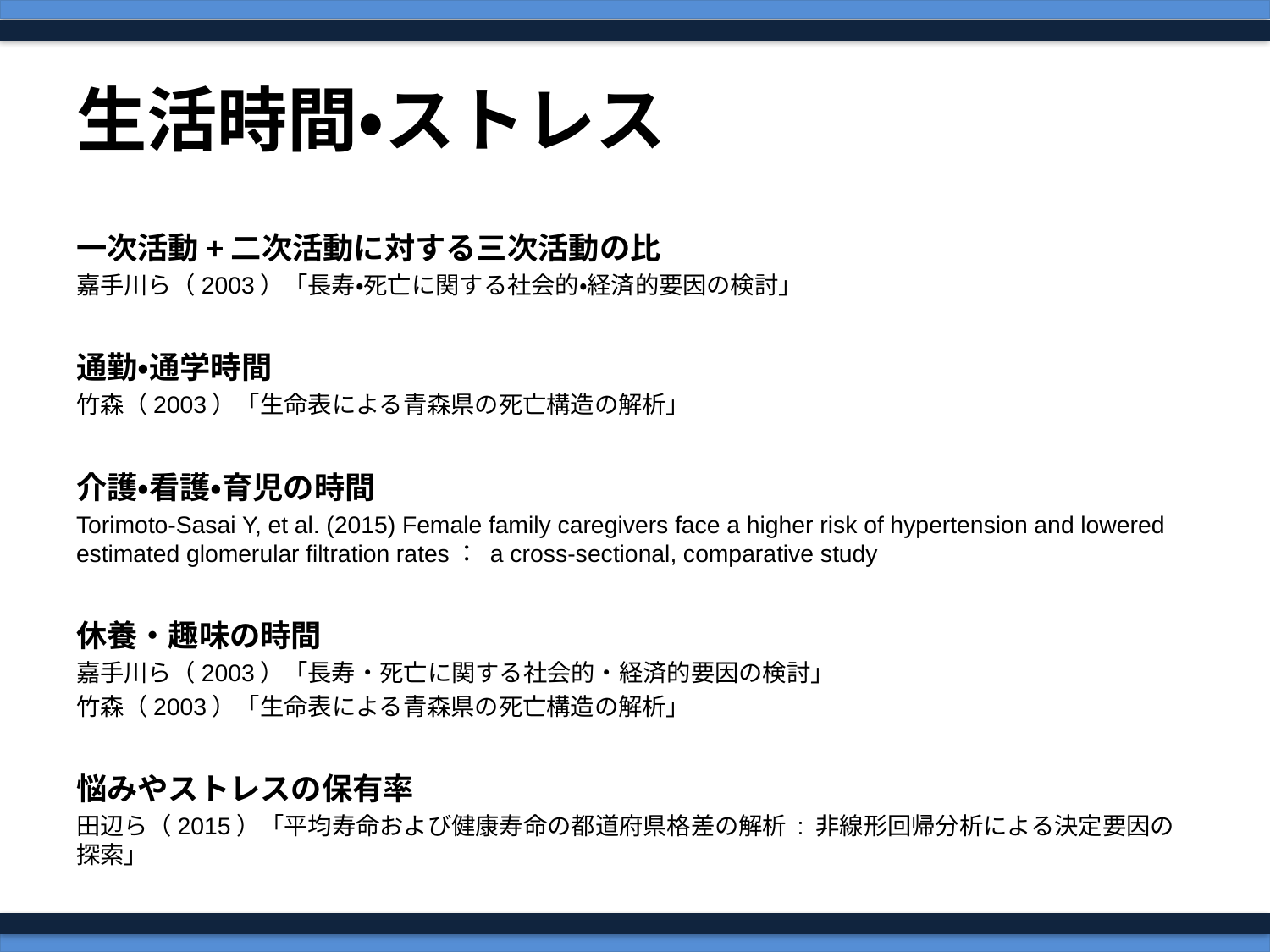

# 生活時間・ストレス
一次活動+二次活動に対する三次活動の比
嘉手川ら（2003）「長寿・死亡に関する社会的・経済的要因の検討」

通勤・通学時間
竹森（2003）「生命表による青森県の死亡構造の解析」

介護・看護・育児の時間
Torimoto-Sasai Y, et al. (2015) Female family caregivers face a higher risk of hypertension and lowered estimated glomerular filtration rates： a cross-sectional, comparative study

休養・趣味の時間
嘉手川ら（2003）「長寿・死亡に関する社会的・経済的要因の検討」
竹森（2003）「生命表による青森県の死亡構造の解析」

悩みやストレスの保有率
田辺ら（2015）「平均寿命および健康寿命の都道府県格差の解析 : 非線形回帰分析による決定要因の探索」